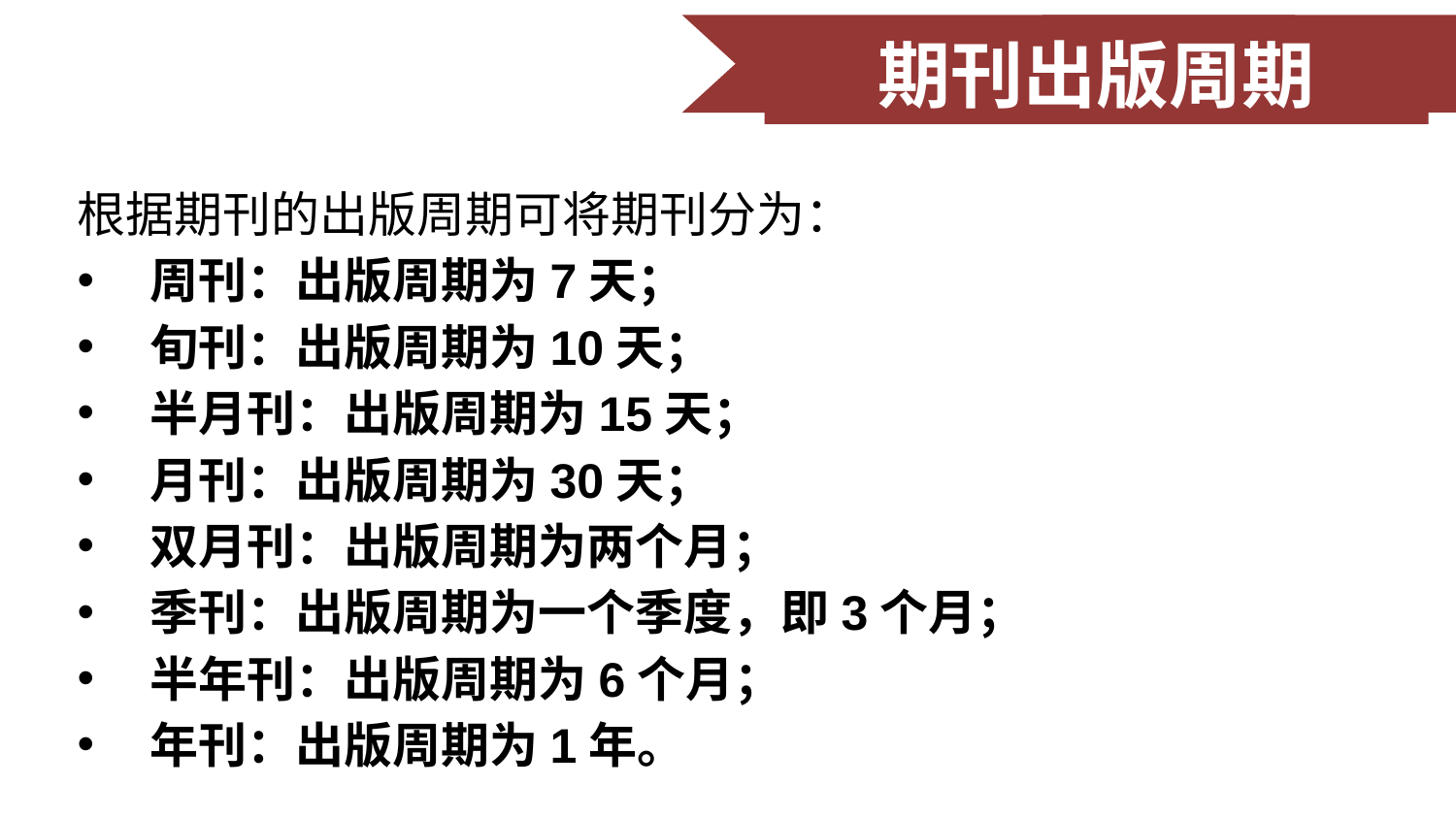

期刊出版周期

根据期刊的出版周期可将期刊分为：
周刊：出版周期为7天；
旬刊：出版周期为10天；
半月刊：出版周期为15天；
月刊：出版周期为30天；
双月刊：出版周期为两个月；
季刊：出版周期为一个季度，即3个月；
半年刊：出版周期为6个月；
年刊：出版周期为1年。